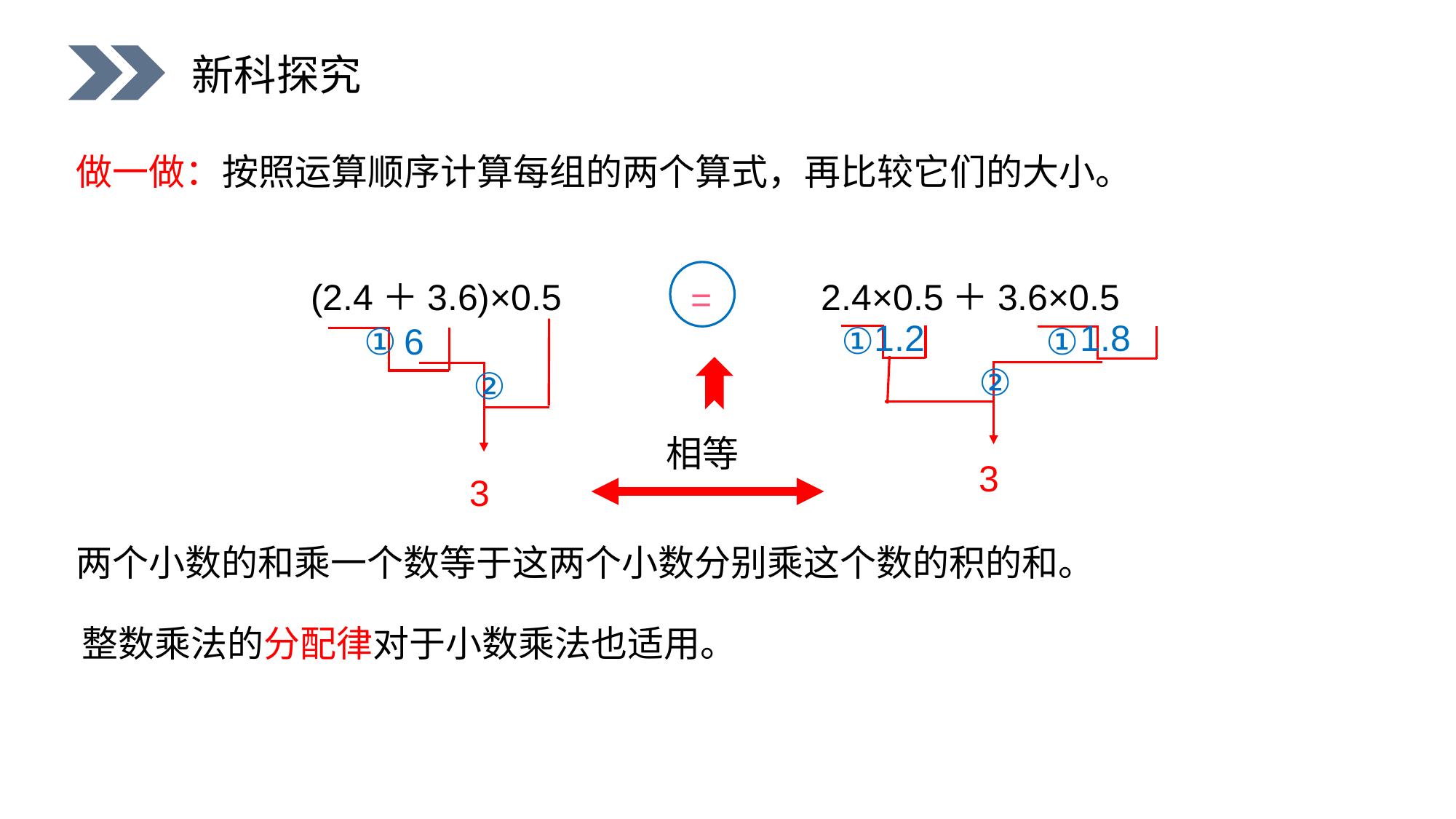

新科探究
做一做：按照运算顺序计算每组的两个算式，再比较它们的大小。
(2.4＋3.6)×0.5
2.4×0.5＋3.6×0.5
=

1.2
1.8
①
①
6
①
②
②

相等
3
3
两个小数的和乘一个数等于这两个小数分别乘这个数的积的和。
整数乘法的分配律对于小数乘法也适用。